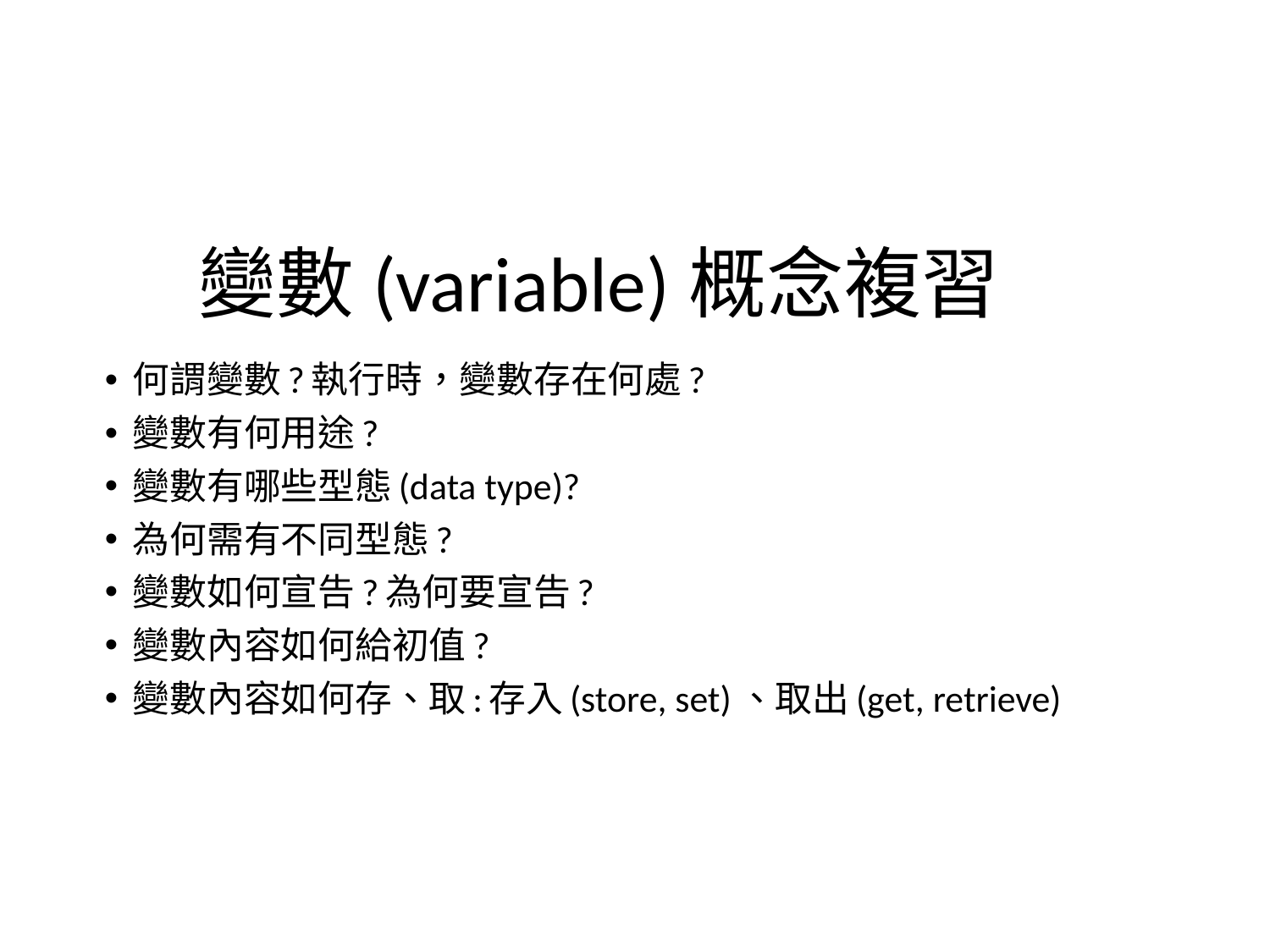

# 變數(variable)概念複習
何謂變數?執行時，變數存在何處?
變數有何用途?
變數有哪些型態(data type)?
為何需有不同型態?
變數如何宣告?為何要宣告?
變數內容如何給初值?
變數內容如何存、取:存入(store, set)、取出(get, retrieve)